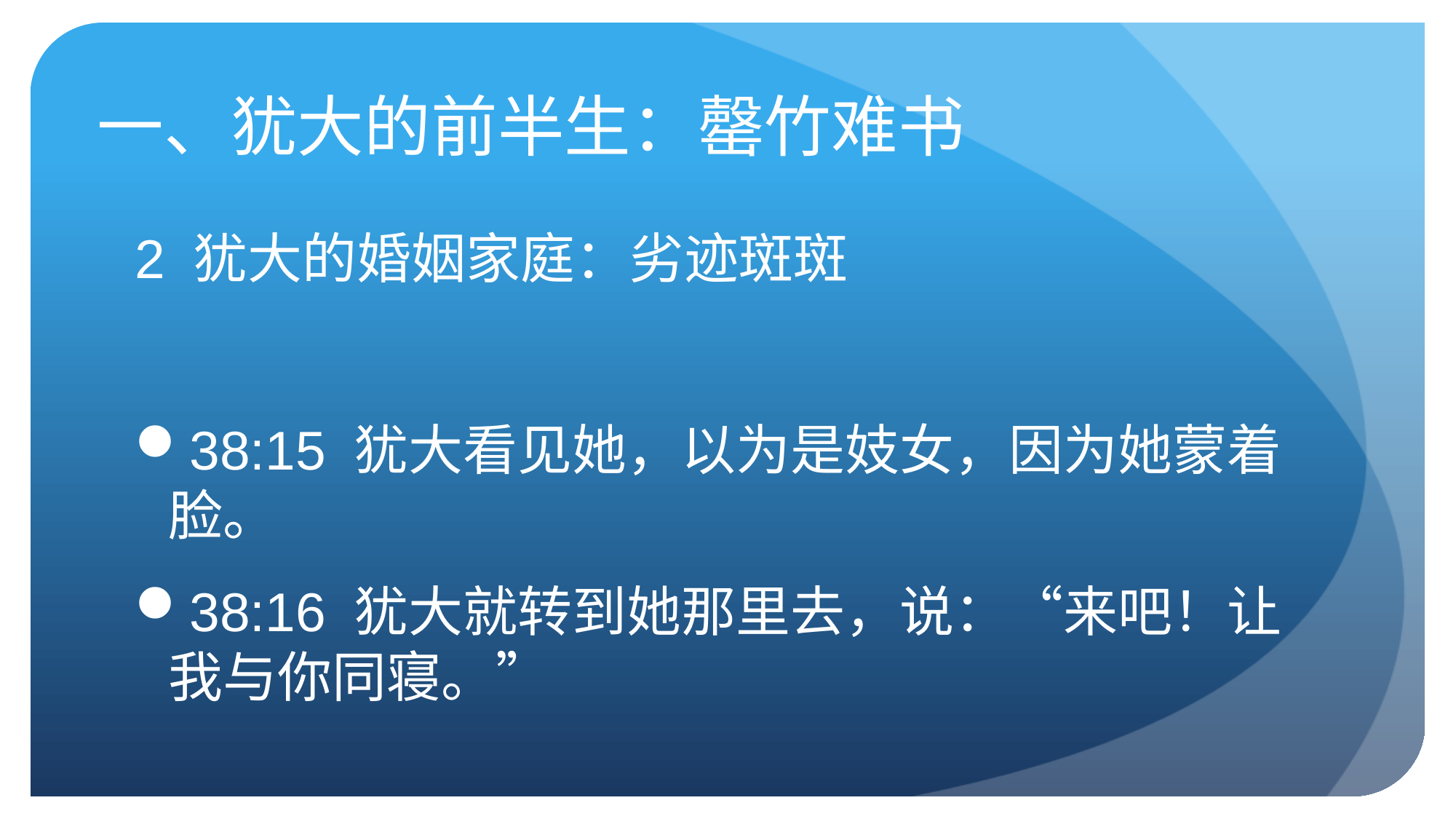

# 一、犹大的前半生：罄竹难书
2 犹大的婚姻家庭：劣迹斑斑

38:15 犹大看见她，以为是妓女，因为她蒙着脸。
38:16 犹大就转到她那里去，说：“来吧！让我与你同寝。”